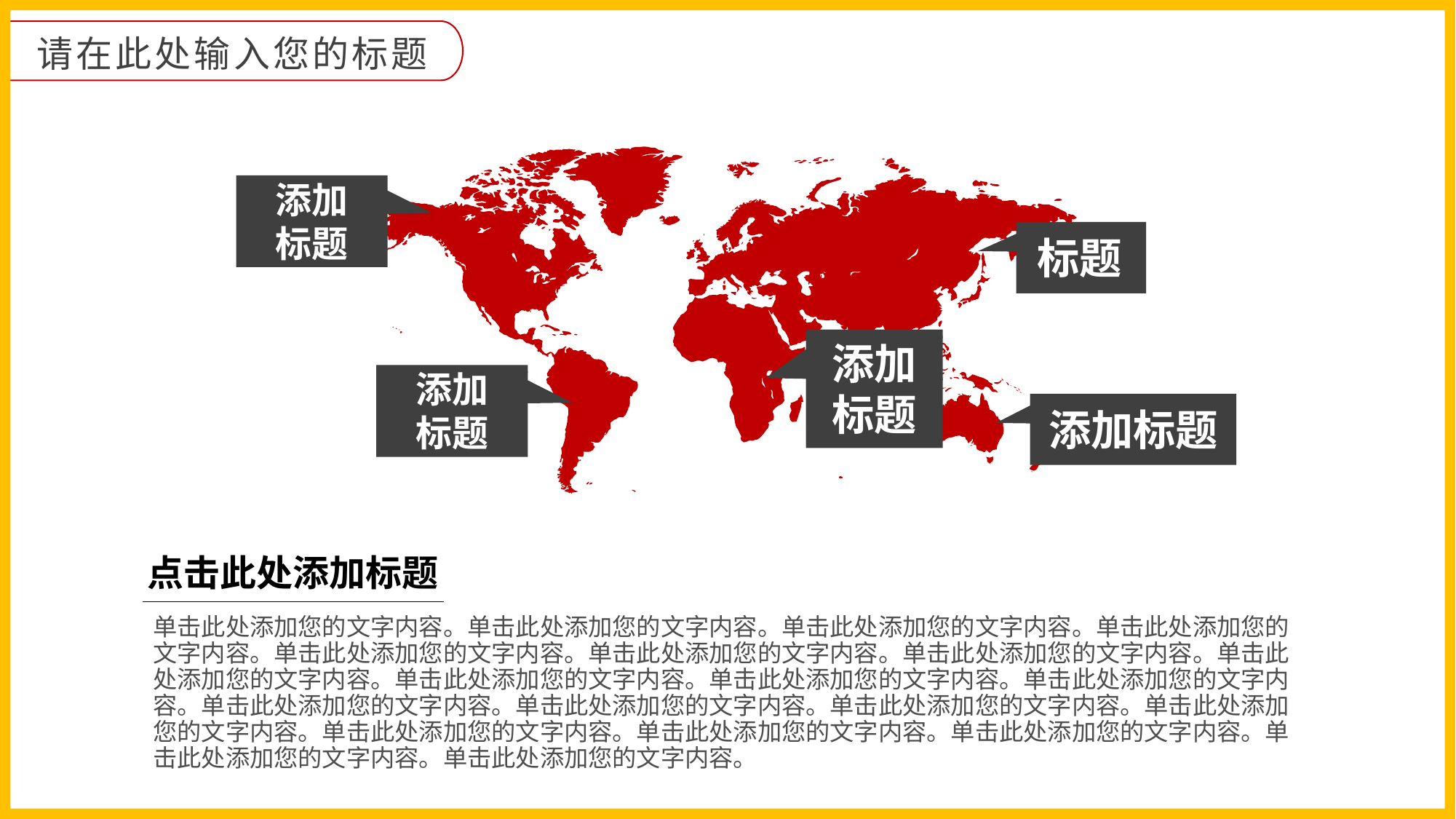

请在此处输入您的标题

添加
标题

标题

添加
标题
添加
标题

添加标题
点击此处添加标题
单击此处添加您的文字内容。单击此处添加您的文字内容。单击此处添加您的文字内容。单击此处添加您的文字内容。单击此处添加您的文字内容。单击此处添加您的文字内容。单击此处添加您的文字内容。单击此处添加您的文字内容。单击此处添加您的文字内容。单击此处添加您的文字内容。单击此处添加您的文字内容。单击此处添加您的文字内容。单击此处添加您的文字内容。单击此处添加您的文字内容。单击此处添加您的文字内容。单击此处添加您的文字内容。单击此处添加您的文字内容。单击此处添加您的文字内容。单击此处添加您的文字内容。单击此处添加您的文字内容。